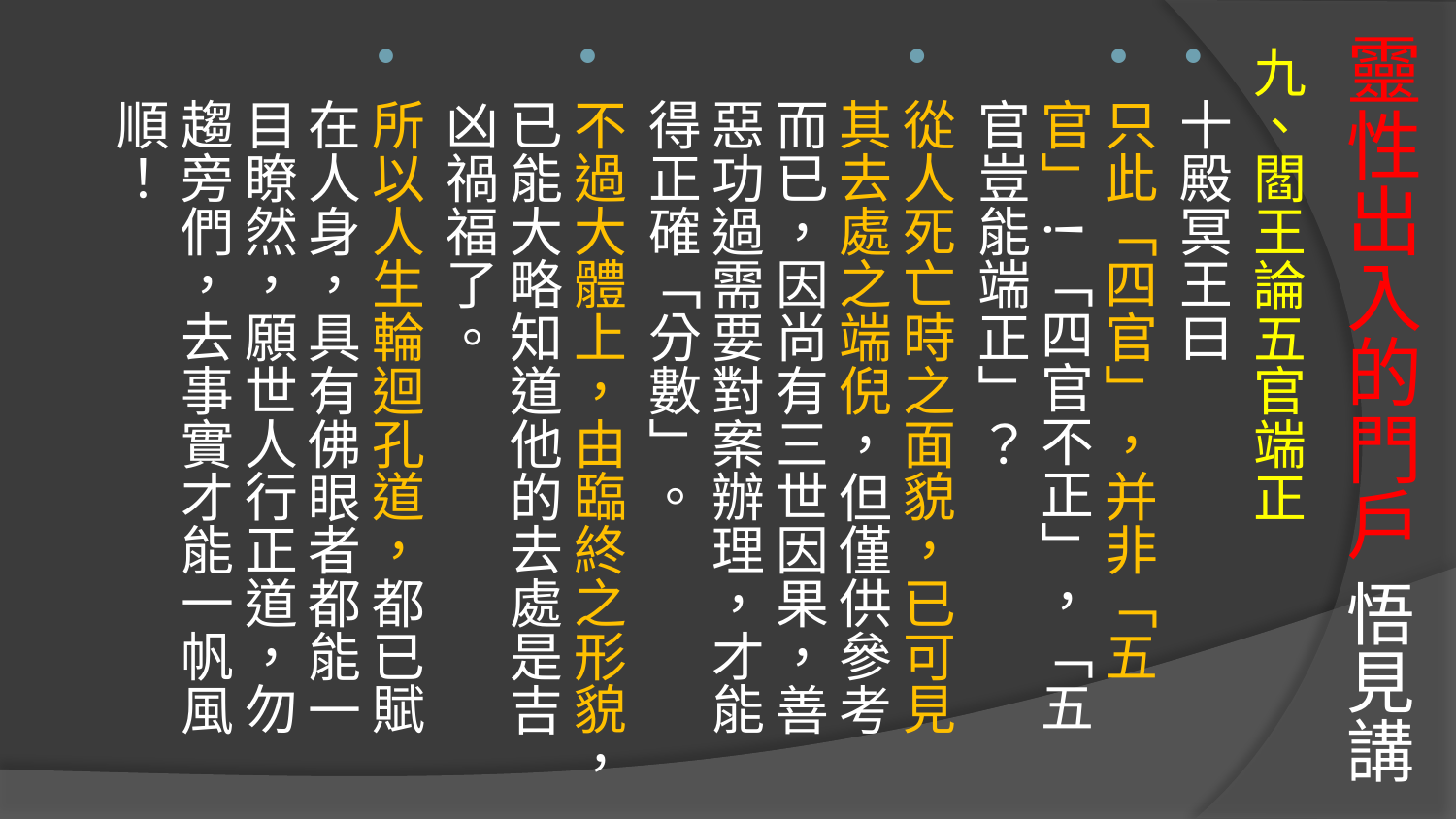

# 靈性出入的門戶 悟見講
九、閻王論五官端正
十殿冥王曰
只此「四官」，并非「五官」!「四官不正」，「五官豈能端正」？
從人死亡時之面貌，已可見其去處之端倪，但僅供參考而已，因尚有三世因果，善惡功過需要對案辦理，才能得正確「分數」。
不過大體上，由臨終之形貌，已能大略知道他的去處是吉凶禍福了。
所以人生輪迴孔道，都已賦在人身，具有佛眼者都能一目瞭然，願世人行正道，勿趨旁們，去事實才能一帆風順！